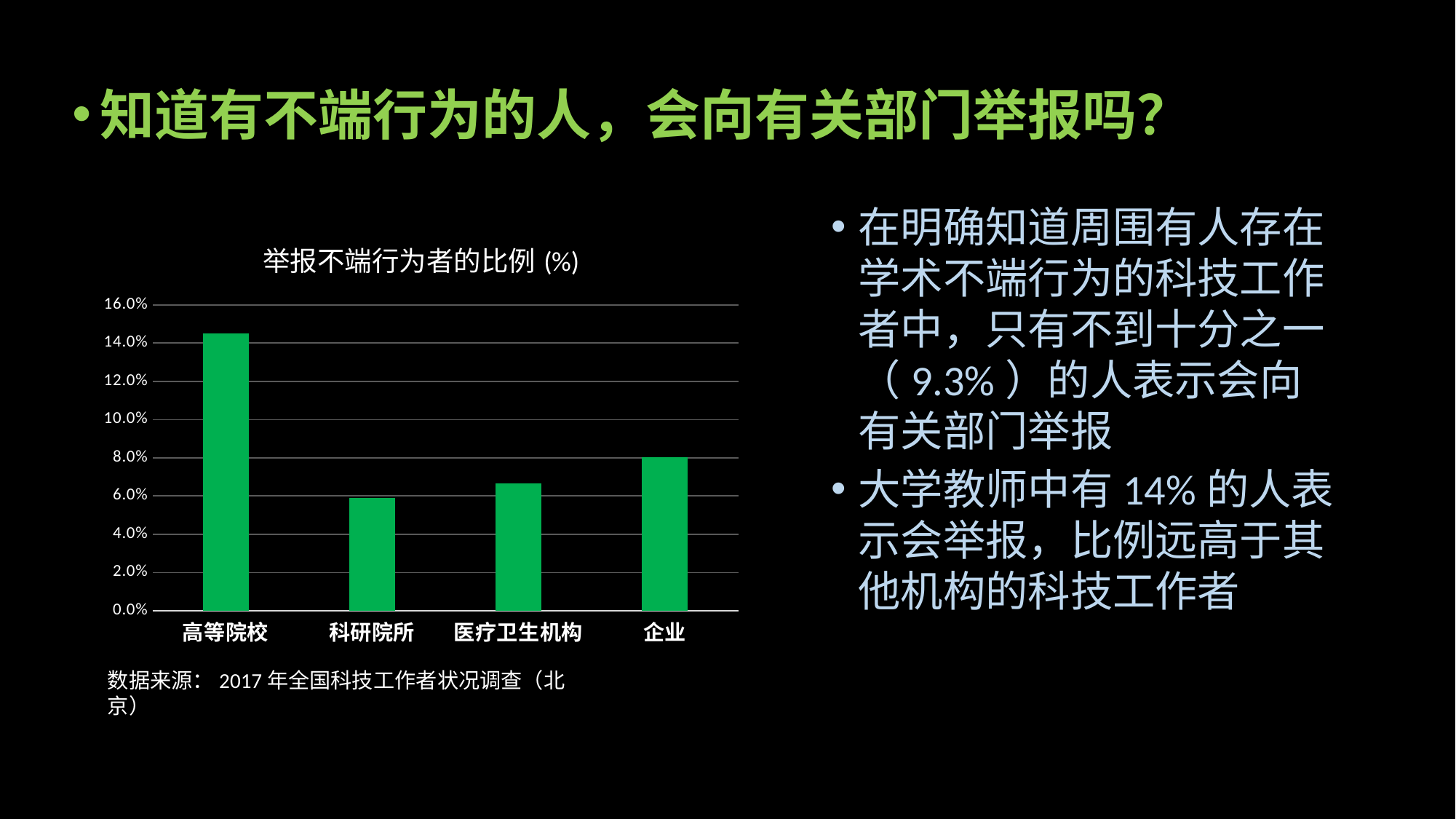

知道有不端行为的人，会向有关部门举报吗？

在明确知道周围有人存在学术不端行为的科技工作者中，只有不到十分之一（9.3%）的人表示会向有关部门举报
大学教师中有14%的人表示会举报，比例远高于其他机构的科技工作者

### Chart: 举报不端行为者的比例(%)

| Category |  |
|---|---|
| 高等院校 | 0.14495798319327732 |
| 科研院所 | 0.05882352941176471 |
| 医疗卫生机构 | 0.06643356643356643 |
| 企业 | 0.0802547770700637 |
数据来源：2017年全国科技工作者状况调查（北京）